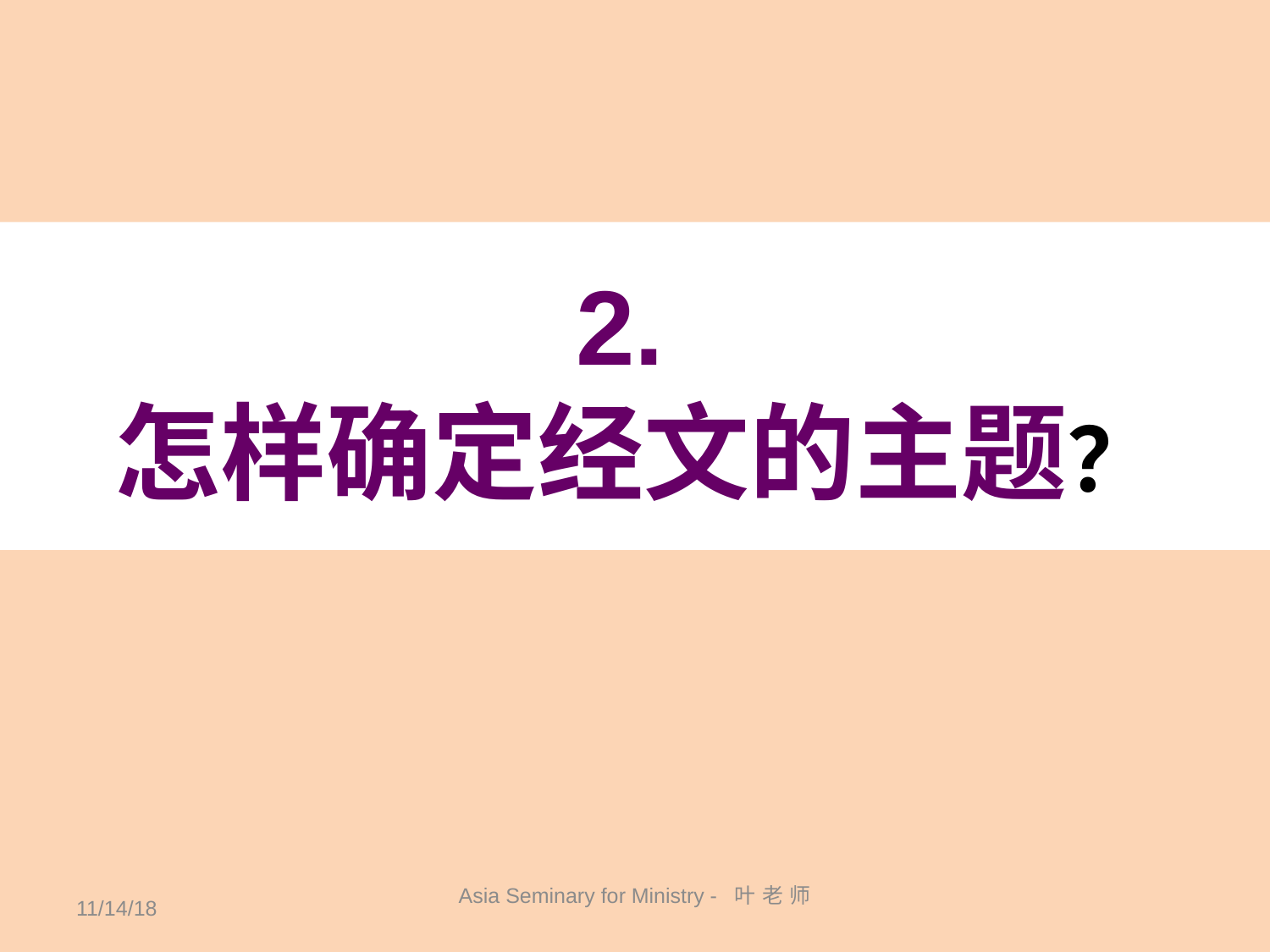

2.
怎样确定经文的主题？
11/14/18
Asia Seminary for Ministry -  叶 老 师